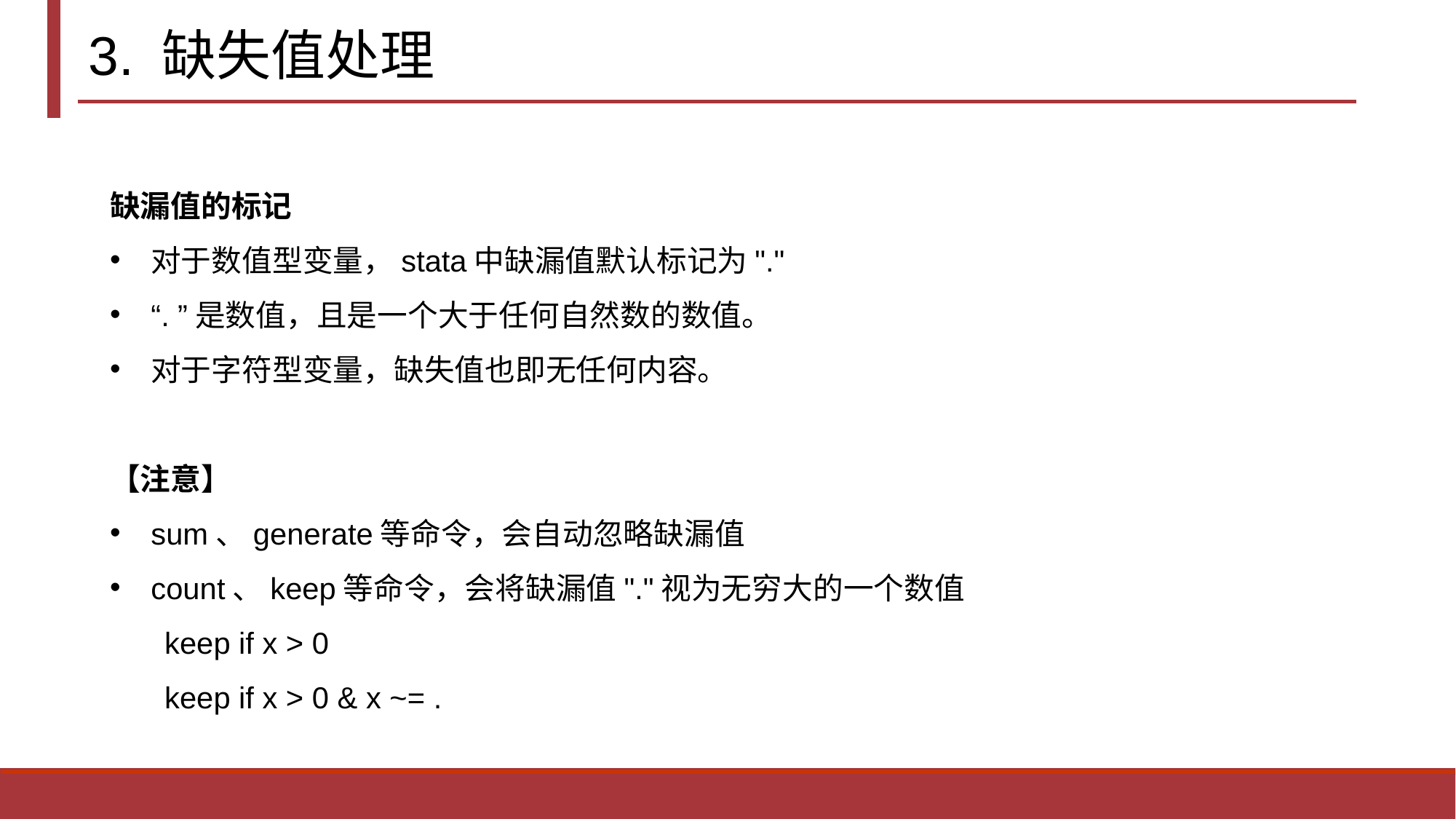

3. 缺失值处理
缺漏值的标记
对于数值型变量，stata中缺漏值默认标记为"."
“. ”是数值，且是一个大于任何自然数的数值。
对于字符型变量，缺失值也即无任何内容。

【注意】
sum、generate等命令，会自动忽略缺漏值
count、keep等命令，会将缺漏值"."视为无穷大的一个数值
keep if x > 0
keep if x > 0 & x ~= .